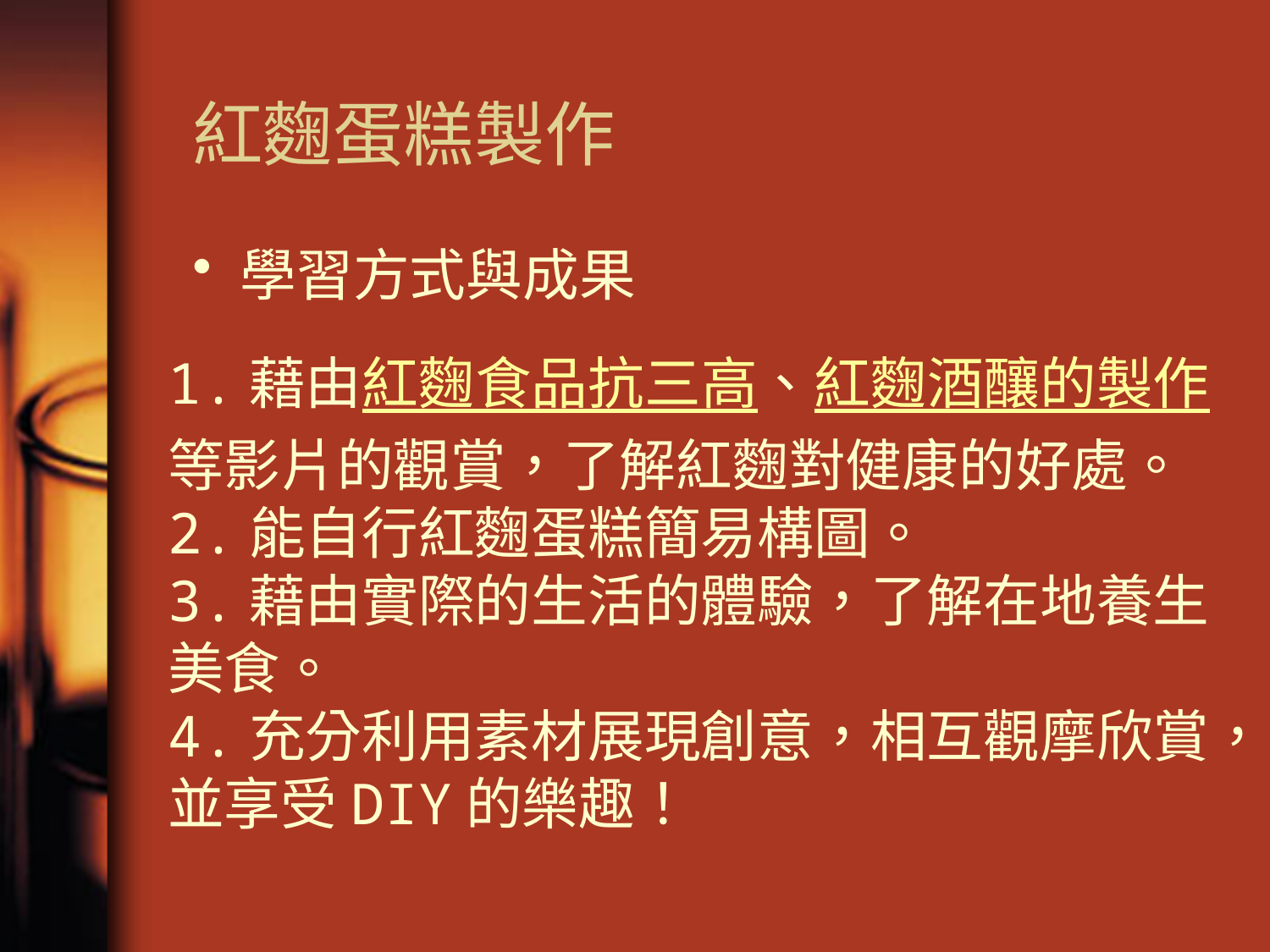

# 紅麴蛋糕製作
學習方式與成果
1.藉由紅麴食品抗三高、紅麴酒釀的製作等影片的觀賞，了解紅麴對健康的好處。
2.能自行紅麴蛋糕簡易構圖。
3.藉由實際的生活的體驗，了解在地養生美食。
4.充分利用素材展現創意，相互觀摩欣賞，並享受DIY的樂趣！